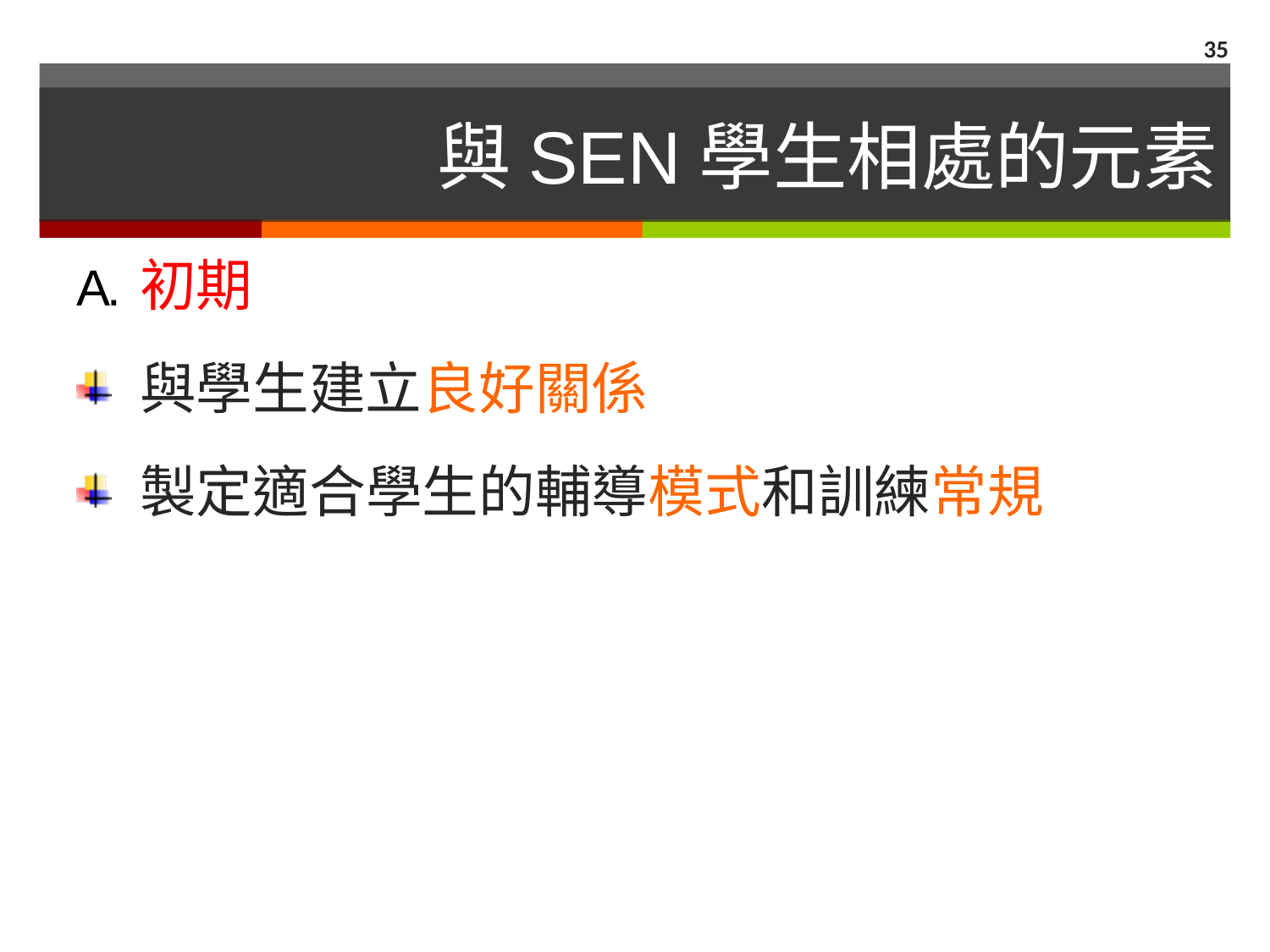

35
# 與SEN學生相處的元素
初期
與學生建立良好關係
製定適合學生的輔導模式和訓練常規